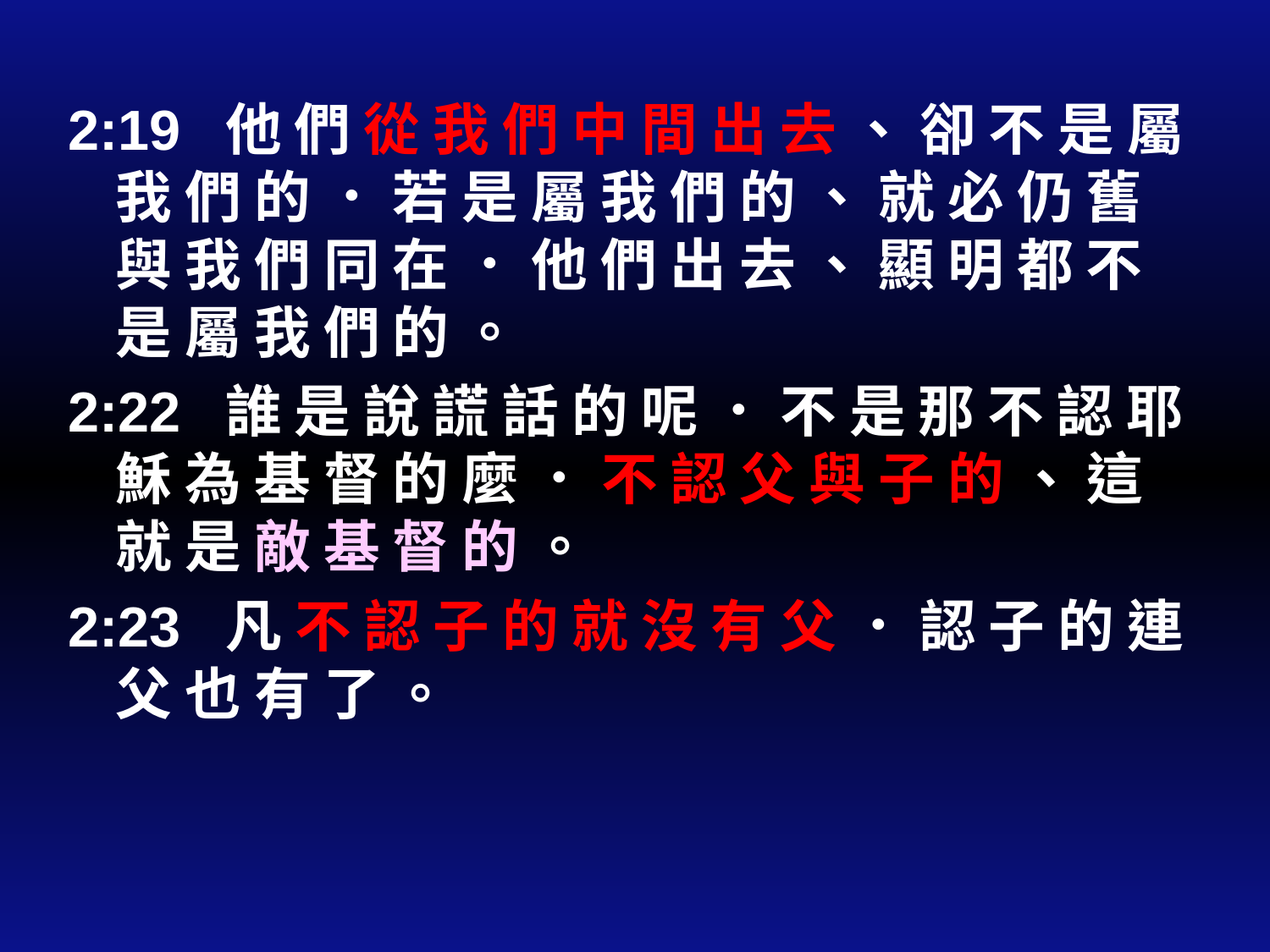

#
2:19  他 們 從 我 們 中 間 出 去 、 卻 不 是 屬 我 們 的 ． 若 是 屬 我 們 的 、 就 必 仍 舊 與 我 們 同 在 ． 他 們 出 去 、 顯 明 都 不 是 屬 我 們 的 。
2:22  誰 是 說 謊 話 的 呢 ． 不 是 那 不 認 耶 穌 為 基 督 的 麼 ． 不 認 父 與 子 的 、 這 就 是 敵 基 督 的 。
2:23  凡 不 認 子 的 就 沒 有 父 ． 認 子 的 連 父 也 有 了 。